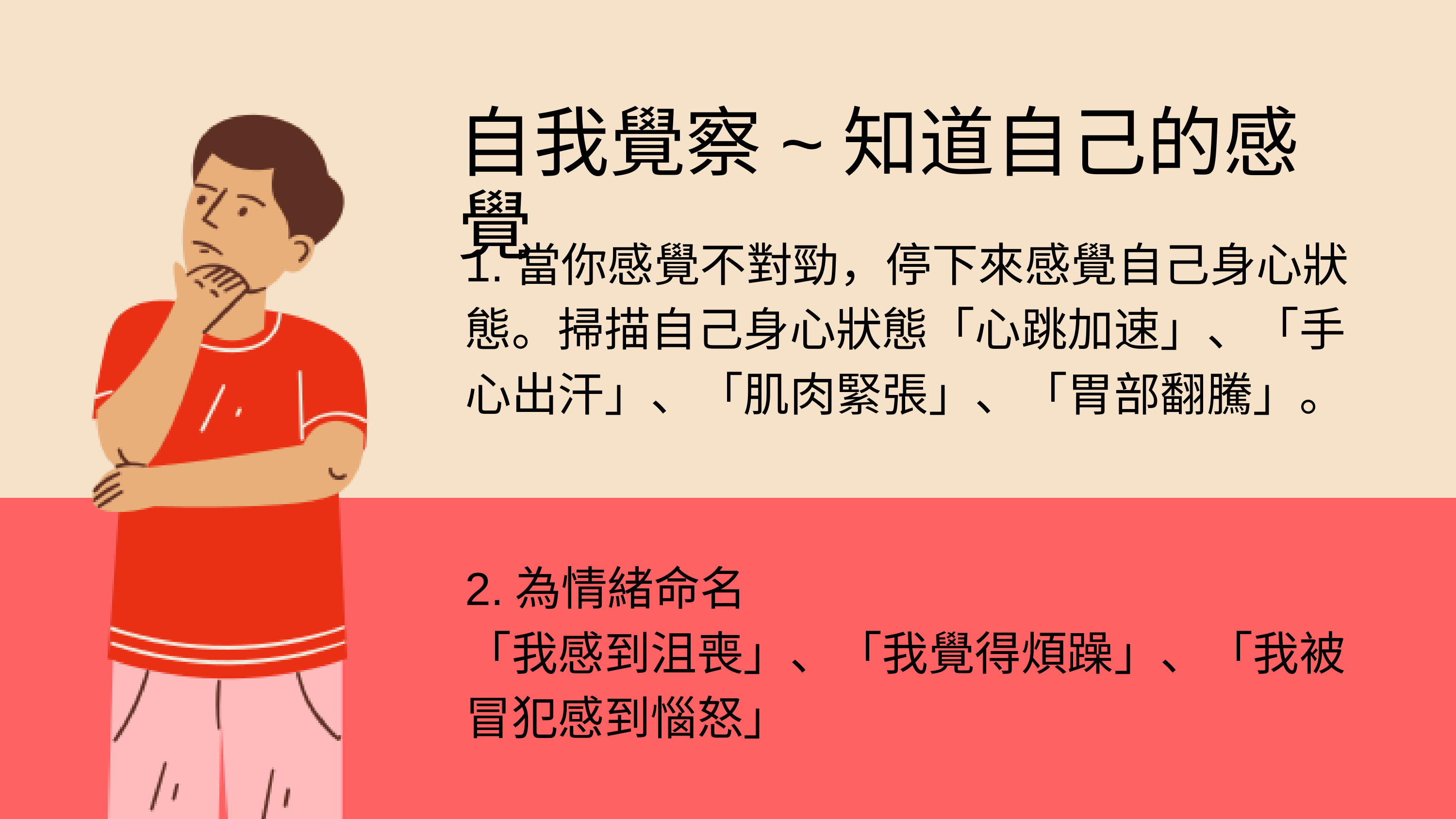

自我覺察~知道自己的感覺

1.當你感覺不對勁，停下來感覺自己身心狀態。掃描自己身心狀態「心跳加速」、「手心出汗」、「肌肉緊張」、「胃部翻騰」。

2.為情緒命名
「我感到沮喪」、「我覺得煩躁」、「我被冒犯感到惱怒」